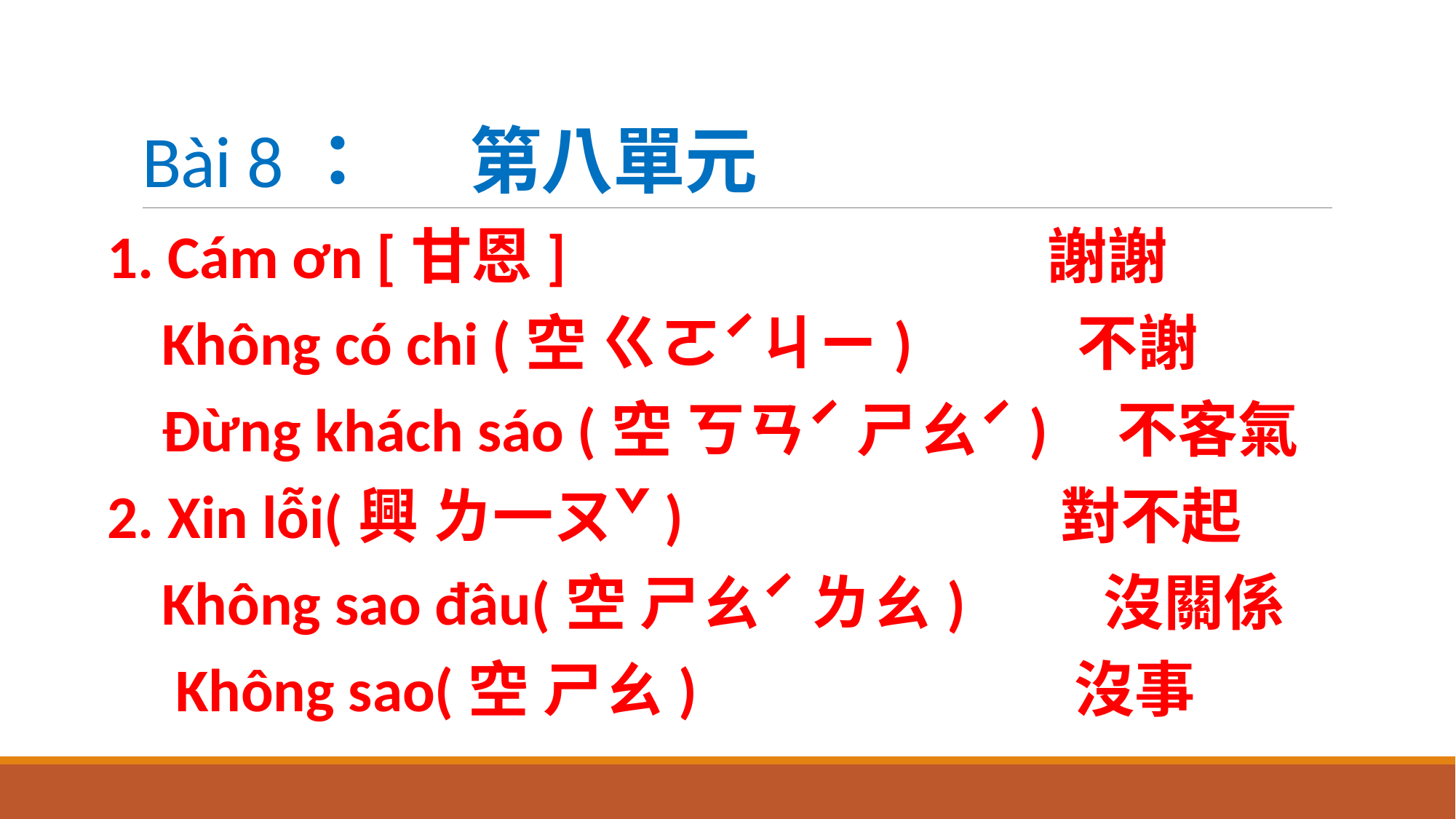

# Bài 8：	第八單元
1. Cám ơn [甘恩]                      	            謝謝
    Không có chi (空 ㄍㄛˊㄐㄧ)           不謝
    Đừng khách sáo (空 ㄎㄢˊ ㄕㄠˊ)    不客氣
2. Xin lỗi(興 ㄌ一ㄡˇ)                 	     對不起
    Không sao đâu(空 ㄕㄠˊ ㄌㄠ)         沒關係
     Không sao(空 ㄕㄠ)                   	      沒事